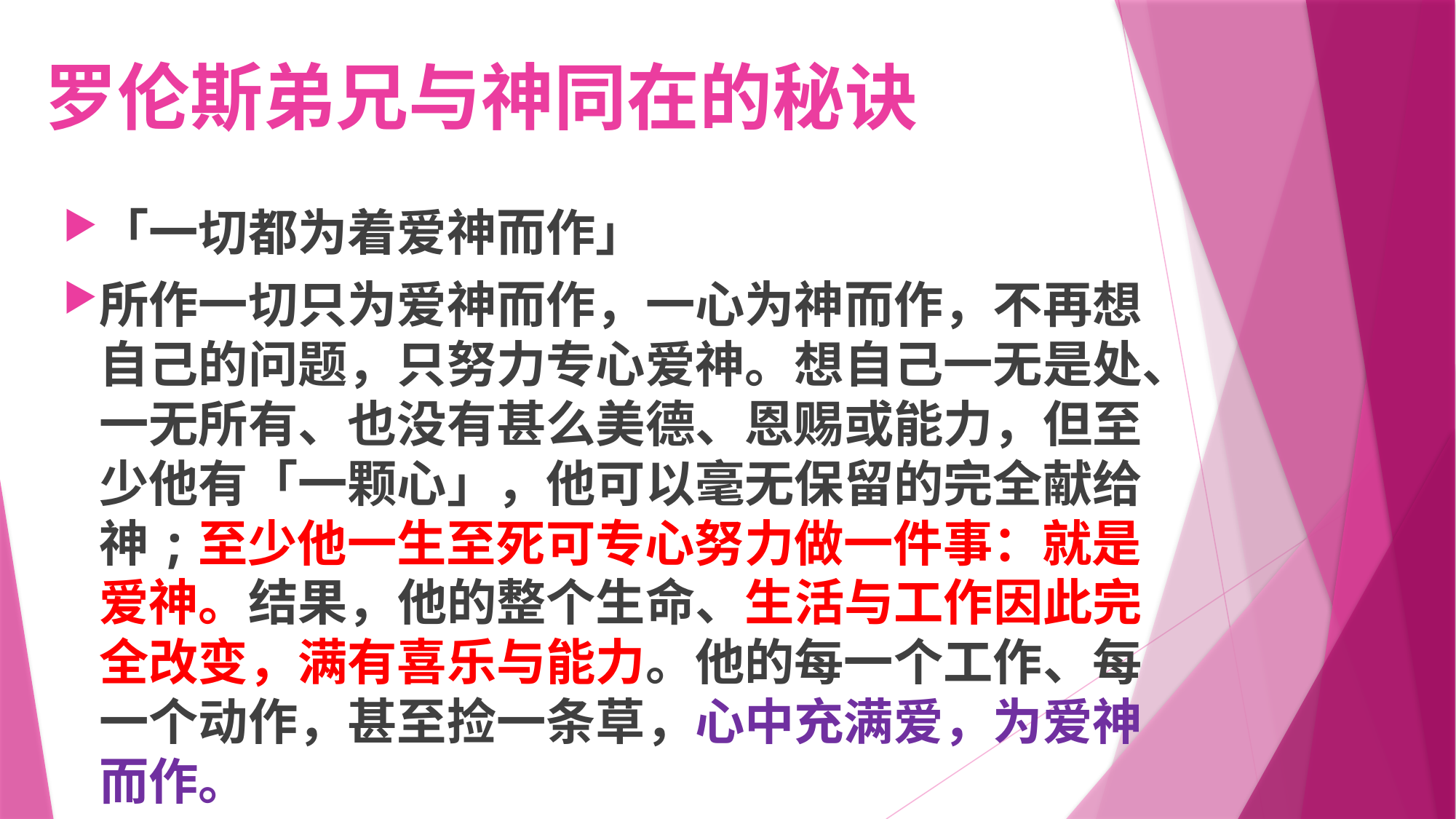

# 罗伦斯弟兄与神同在的秘诀
「一切都为着爱神而作」
所作一切只为爱神而作，一心为神而作，不再想自己的问题，只努力专心爱神。想自己一无是处、一无所有、也没有甚么美德、恩赐或能力，但至少他有「一颗心」，他可以毫无保留的完全献给神;至少他一生至死可专心努力做一件事：就是爱神。结果，他的整个生命、生活与工作因此完全改变，满有喜乐与能力。他的每一个工作、每一个动作，甚至捡一条草，心中充满爱，为爱神而作。